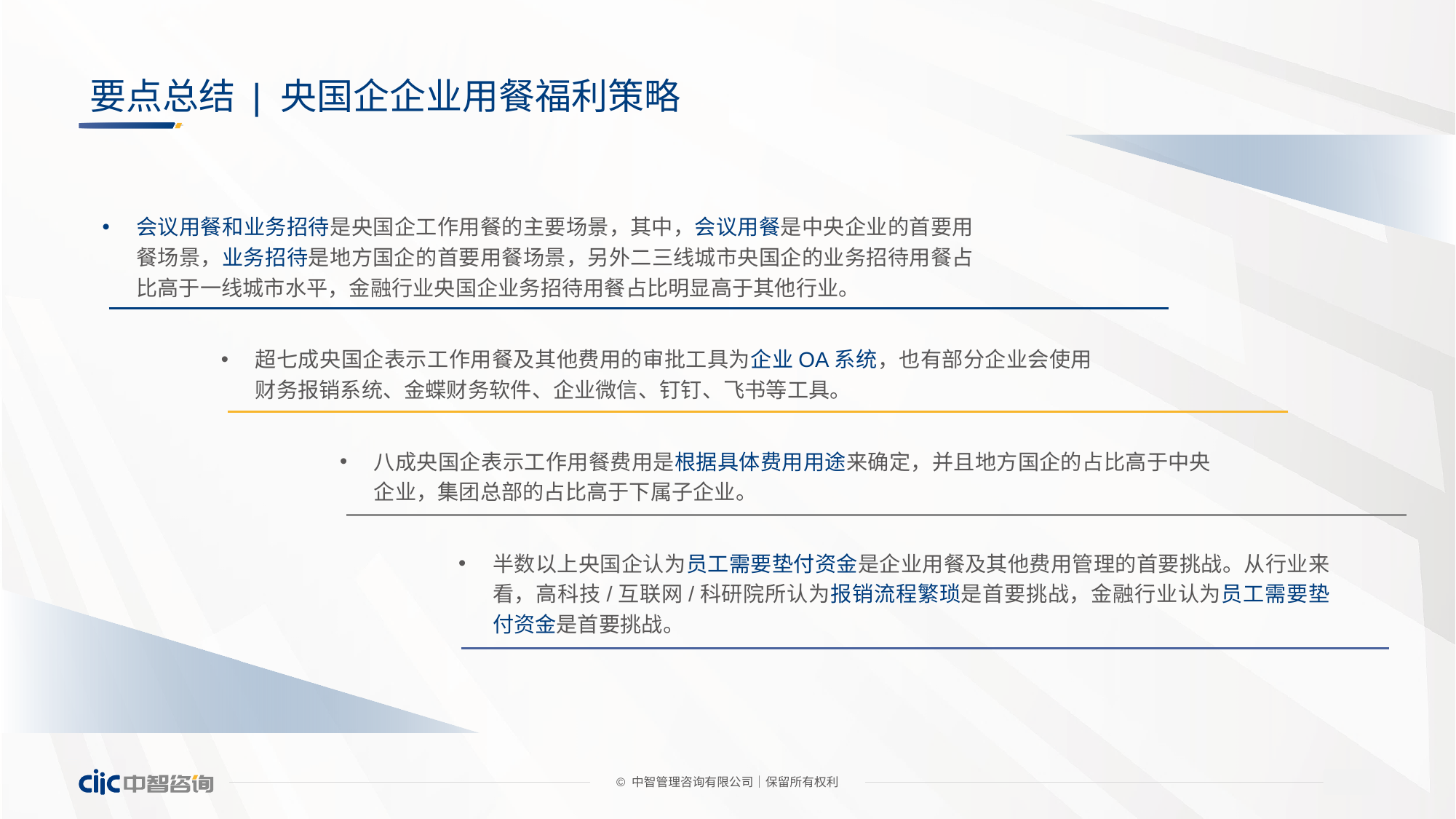

# 要点总结 | 央国企企业用餐福利策略

会议用餐和业务招待是央国企工作用餐的主要场景，其中，会议用餐是中央企业的首要用餐场景，业务招待是地方国企的首要用餐场景，另外二三线城市央国企的业务招待用餐占比高于一线城市水平，金融行业央国企业务招待用餐占比明显高于其他行业。
超七成央国企表示工作用餐及其他费用的审批工具为企业OA系统，也有部分企业会使用财务报销系统、金蝶财务软件、企业微信、钉钉、飞书等工具。

八成央国企表示工作用餐费用是根据具体费用用途来确定，并且地方国企的占比高于中央企业，集团总部的占比高于下属子企业。
半数以上央国企认为员工需要垫付资金是企业用餐及其他费用管理的首要挑战。从行业来看，高科技/互联网/科研院所认为报销流程繁琐是首要挑战，金融行业认为员工需要垫付资金是首要挑战。
© 中智管理咨询有限公司│保留所有权利
35